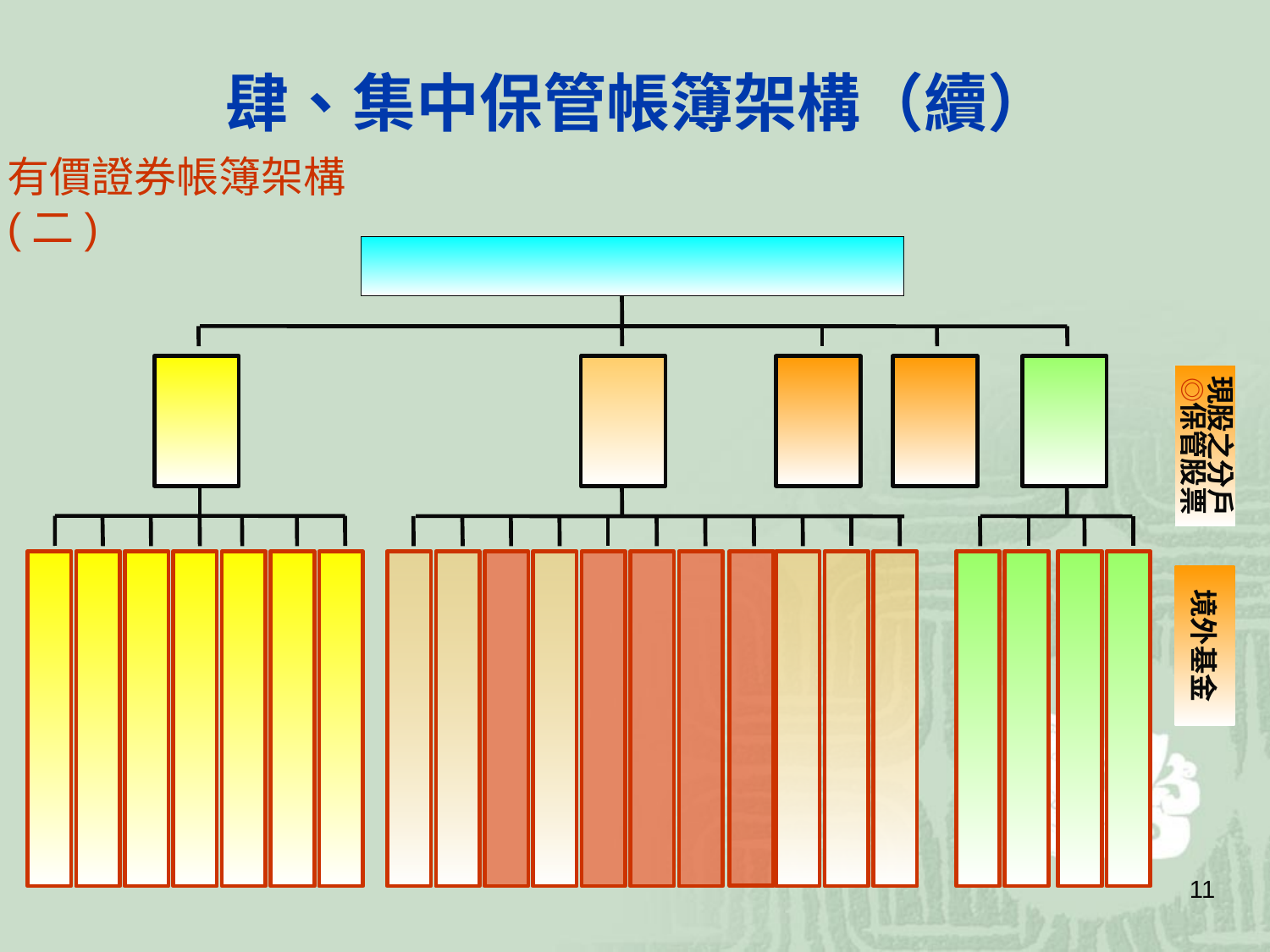

肆、集中保管帳簿架構（續）
有價證券帳簿架構(二)
現股之分戶◎保管股票

境外基金
11